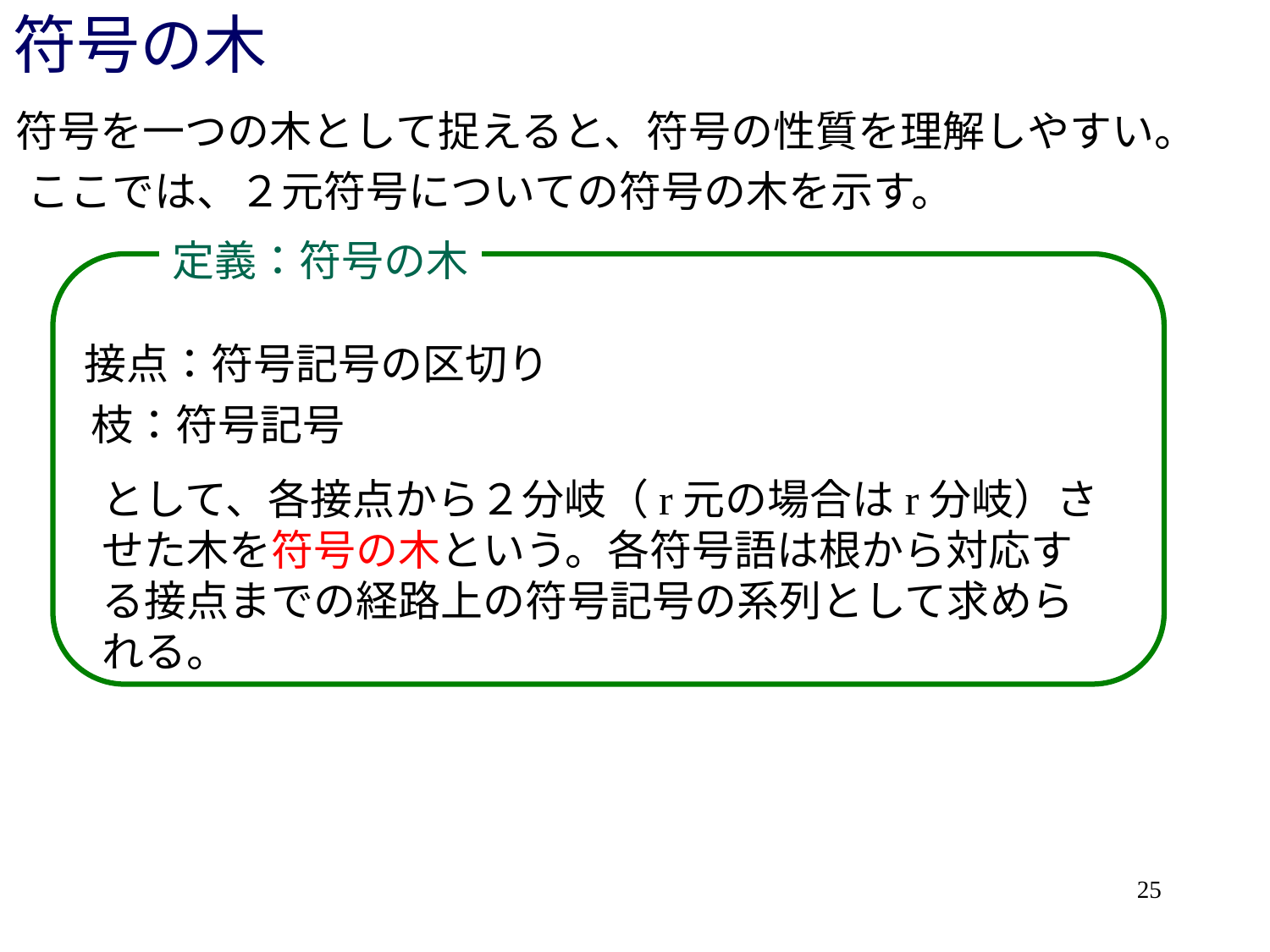

# 符号の木
符号を一つの木として捉えると、符号の性質を理解しやすい。
ここでは、２元符号についての符号の木を示す。
定義：符号の木

接点：符号記号の区切り
枝：符号記号
として、各接点から２分岐（r元の場合はr分岐）させた木を符号の木という。各符号語は根から対応する接点までの経路上の符号記号の系列として求められる。
25